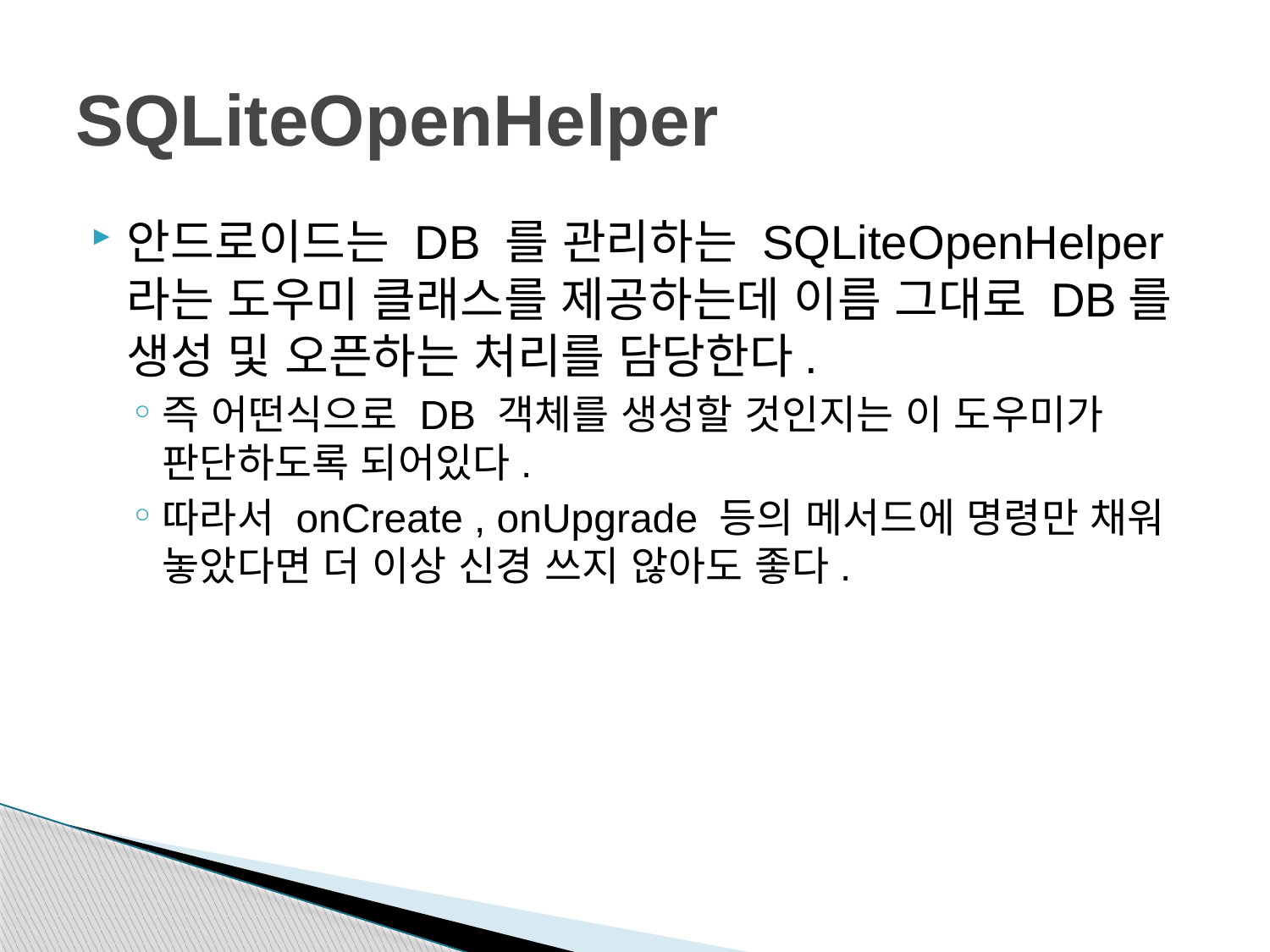

# SQLiteOpenHelper
안드로이드는 DB 를 관리하는 SQLiteOpenHelper 라는 도우미 클래스를 제공하는데 이름 그대로 DB를 생성 및 오픈하는 처리를 담당한다.
즉 어떤식으로 DB 객체를 생성할 것인지는 이 도우미가 판단하도록 되어있다.
따라서 onCreate , onUpgrade 등의 메서드에 명령만 채워 놓았다면 더 이상 신경 쓰지 않아도 좋다.